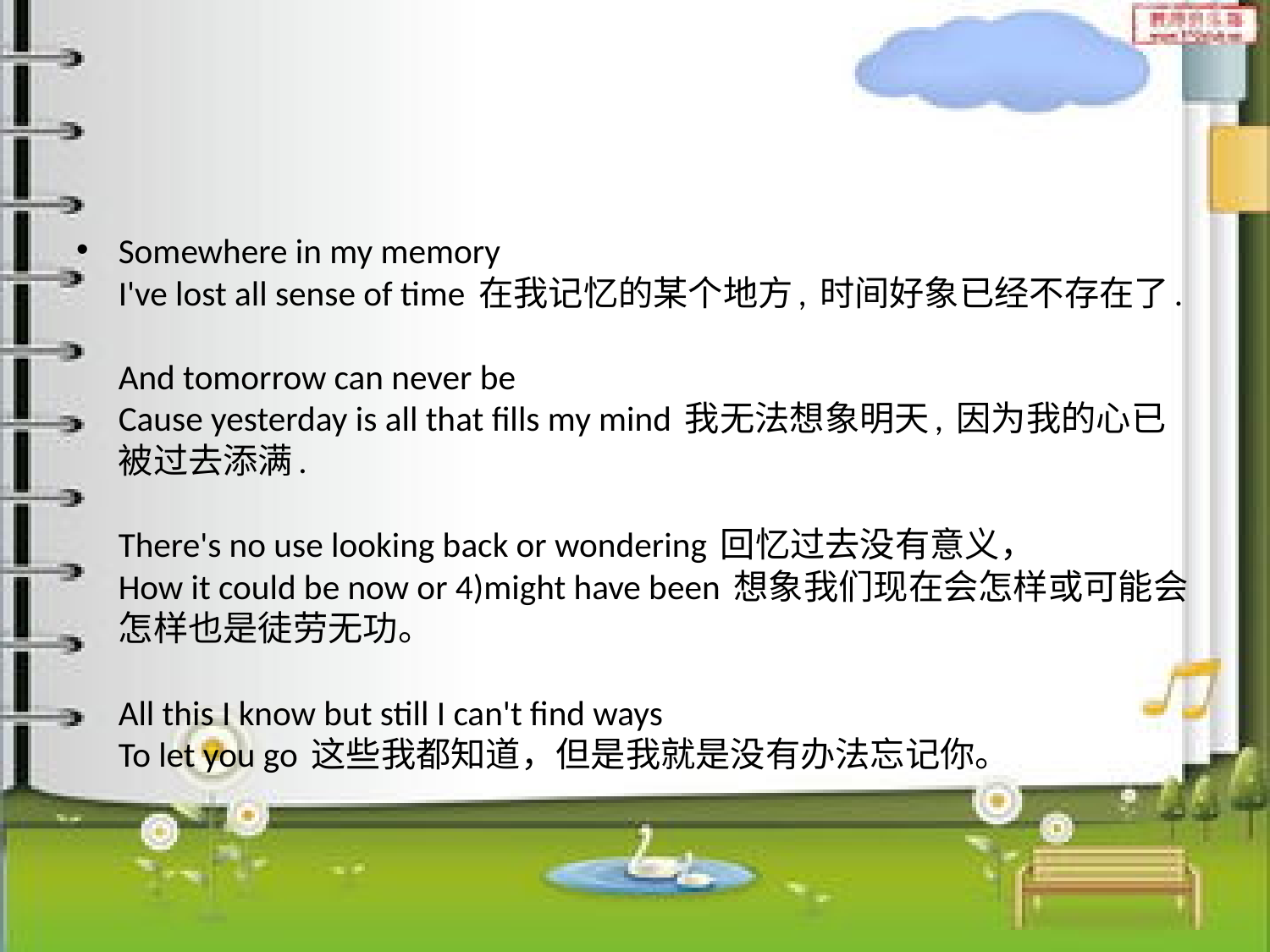

#
Somewhere in my memory
I've lost all sense of time 在我记忆的某个地方, 时间好象已经不存在了.
And tomorrow can never be
Cause yesterday is all that fills my mind 我无法想象明天, 因为我的心已被过去添满.
There's no use looking back or wondering 回忆过去没有意义，
How it could be now or 4)might have been 想象我们现在会怎样或可能会怎样也是徒劳无功。
All this I know but still I can't find ways
To let you go 这些我都知道，但是我就是没有办法忘记你。